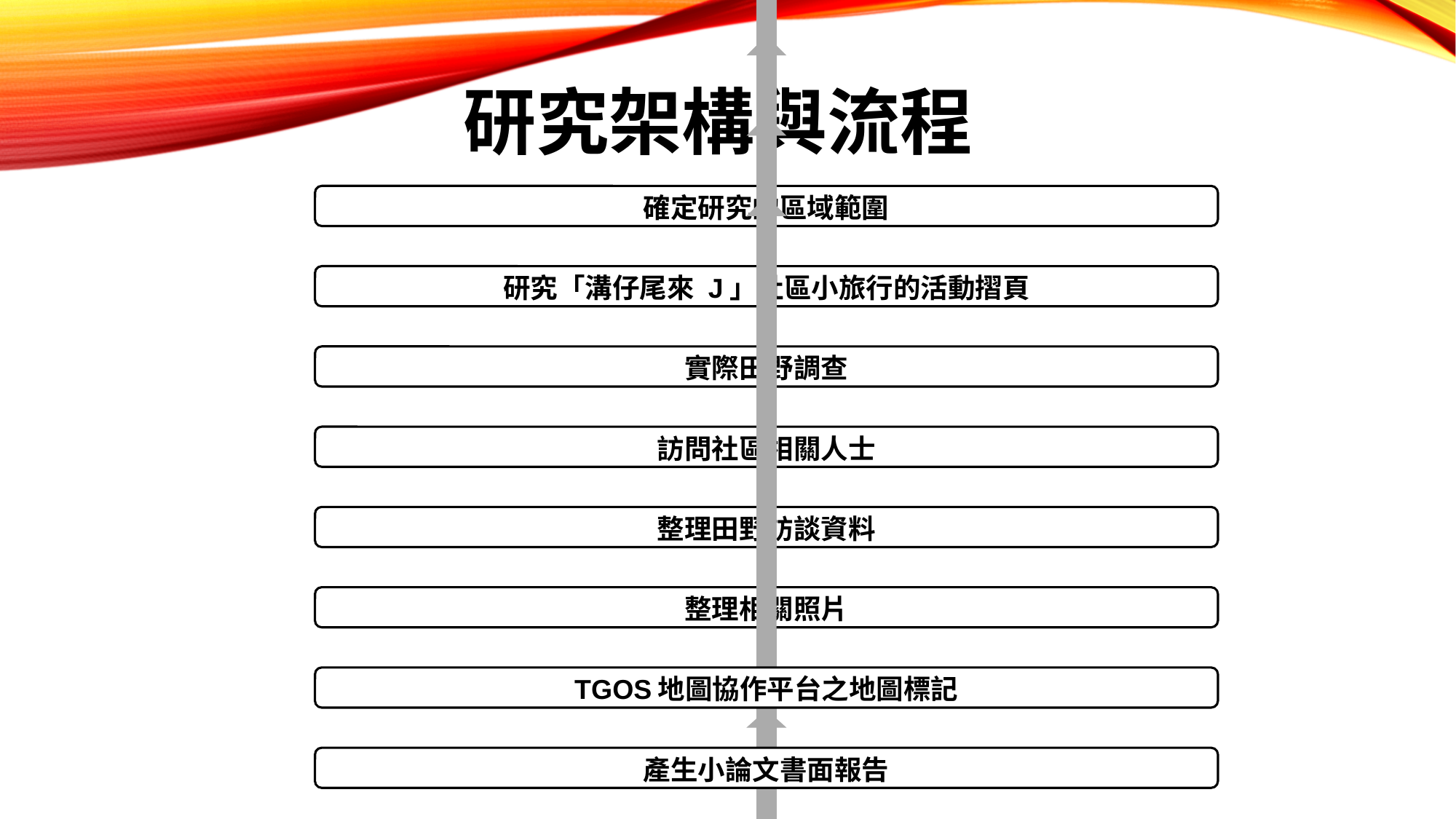

# 研究架構與流程
確定研究的區域範圍
研究「溝仔尾來 J」社區小旅行的活動摺頁
實際田野調查
訪問社區相關人士
整理田野訪談資料
整理相關照片
TGOS地圖協作平台之地圖標記
產生小論文書面報告